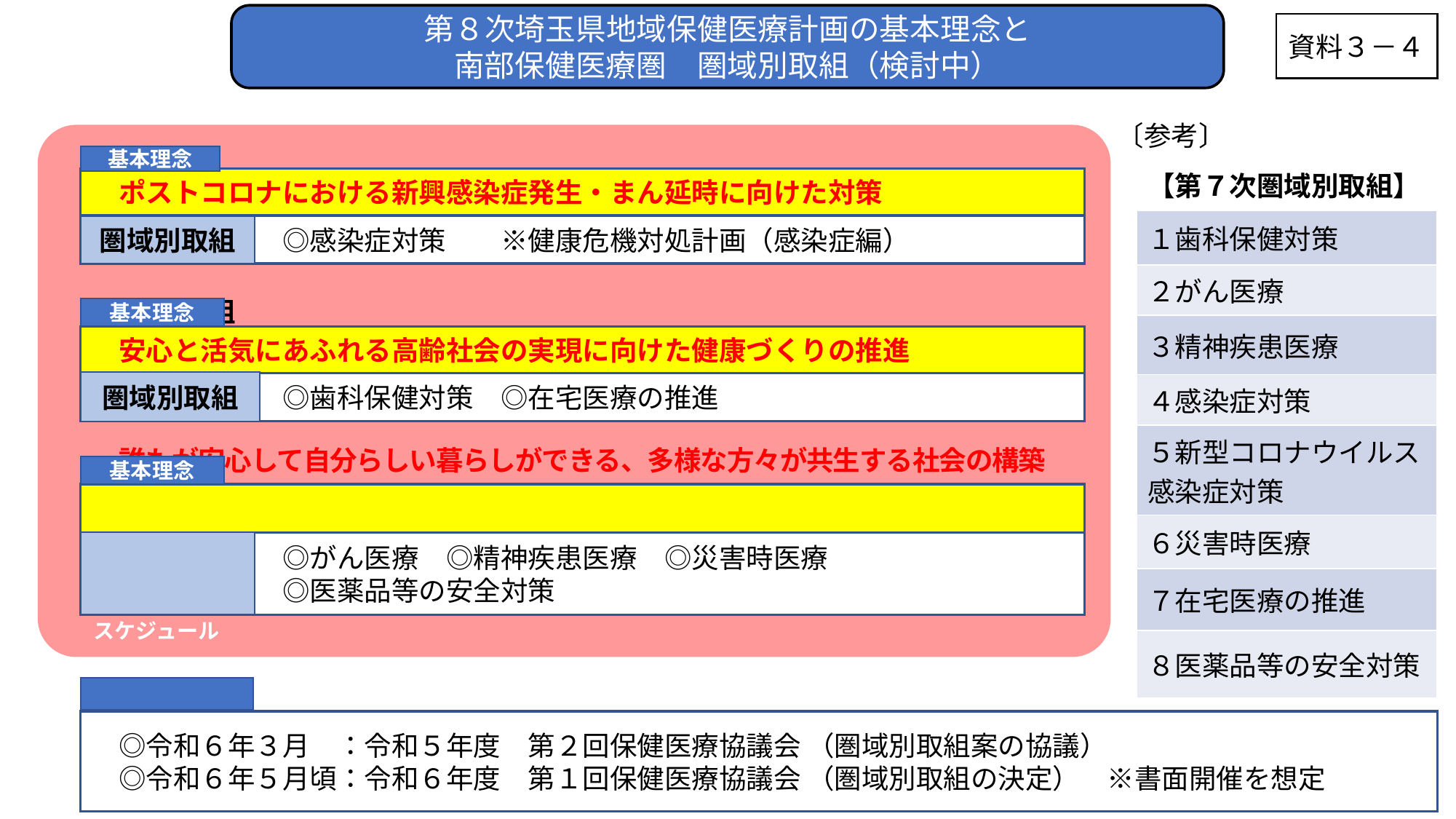

第８次埼玉県地域保健医療計画の基本理念と
南部保健医療圏　圏域別取組（検討中）
資料３－４
〔参考〕

基本理念
| 【第７次圏域別取組】 |
| --- |
| １歯科保健対策 |
| ２がん医療 |
| ３精神疾患医療 |
| ４感染症対策 |
| ５新型コロナウイルス感染症対策 |
| ６災害時医療 |
| ７在宅医療の推進 |
| ８医薬品等の安全対策 |
　ポストコロナにおける新興感染症発生・まん延時に向けた対策
　　　　　　　◎感染症対策　　※健康危機対処計画（感染症編）
圏域別取組
基本理念
　安心と活気にあふれる高齢社会の実現に向けた健康づくりの推進
圏域別取組
　　　　　　　◎歯科保健対策　◎在宅医療の推進
基本理念
　誰もが安心して自分らしい暮らしができる、多様な方々が共生する社会の構築
圏域別取組
　　　　　　　◎がん医療　◎精神疾患医療　◎災害時医療
　　　　　　　◎医薬品等の安全対策
スケジュール
　◎令和６年３月　：令和５年度　第２回保健医療協議会 （圏域別取組案の協議）
　◎令和６年５月頃：令和６年度　第１回保健医療協議会 （圏域別取組の決定）　※書面開催を想定